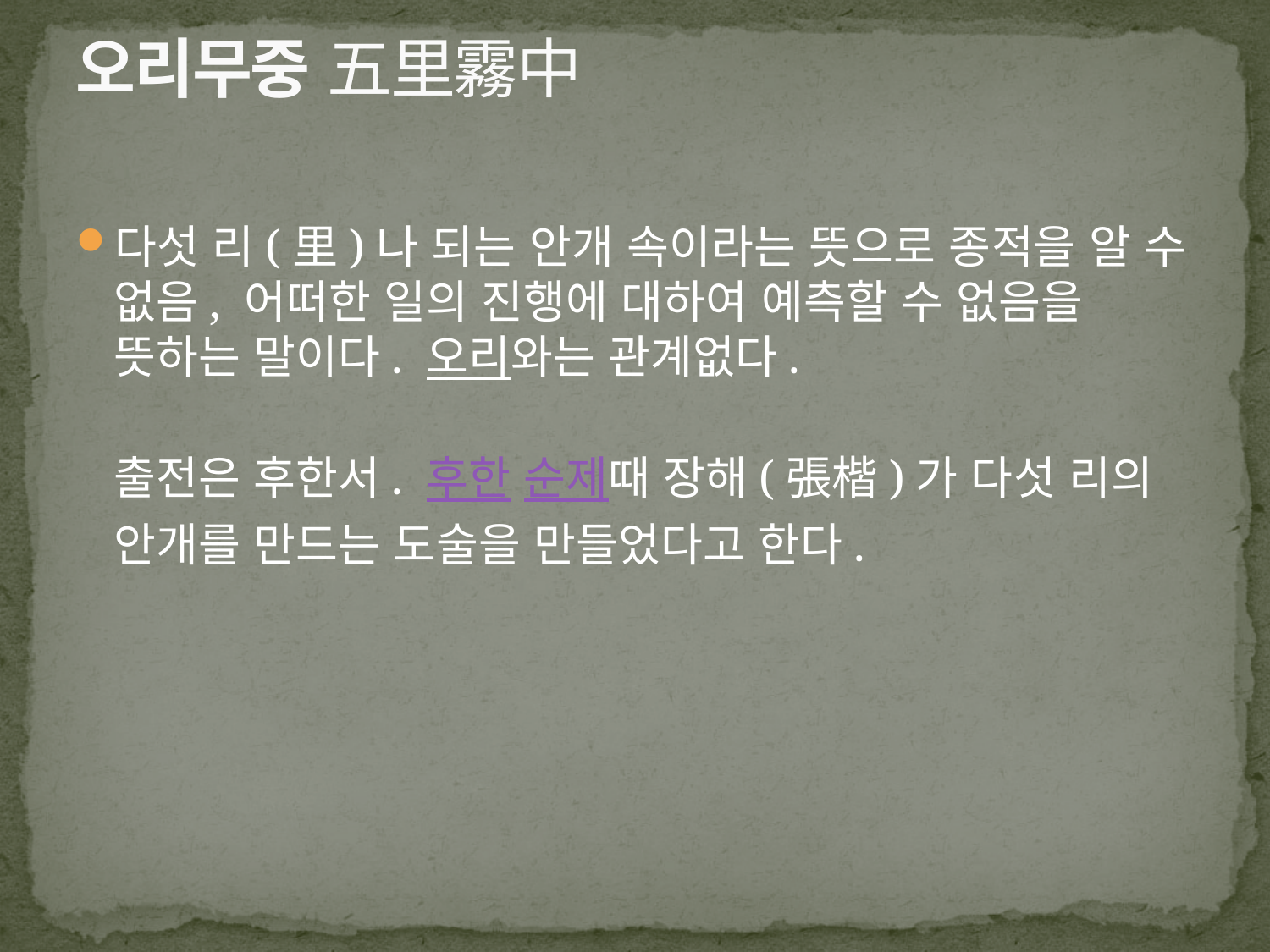

# 오리무중 五里霧中
다섯 리(里)나 되는 안개 속이라는 뜻으로 종적을 알 수 없음, 어떠한 일의 진행에 대하여 예측할 수 없음을 뜻하는 말이다. 오리와는 관계없다.
출전은 후한서. 후한 순제때 장해(張楷)가 다섯 리의 안개를 만드는 도술을 만들었다고 한다.